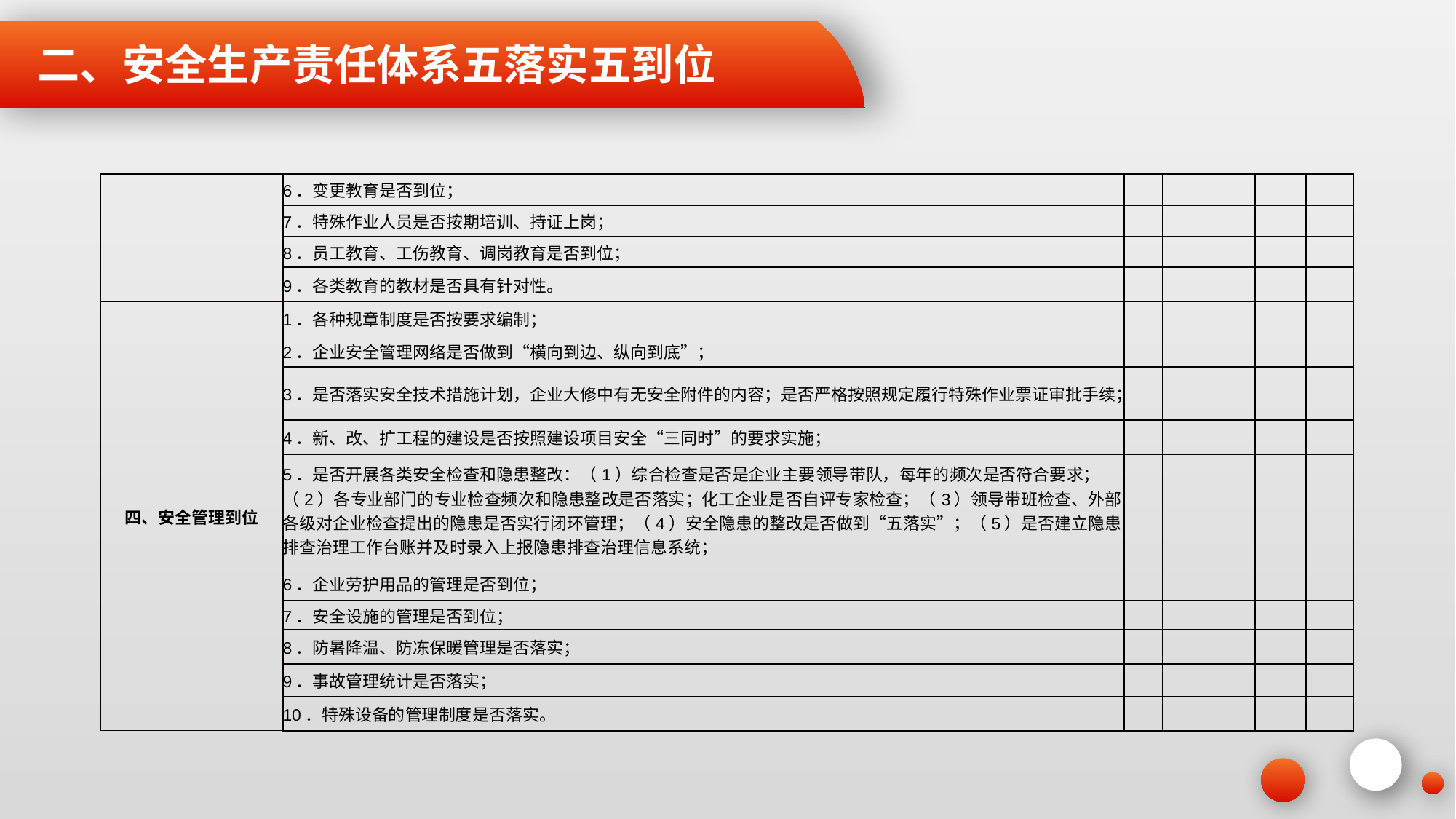

二、安全生产责任体系五落实五到位
|  | 6．变更教育是否到位； |  |  |  |  |  |
| --- | --- | --- | --- | --- | --- | --- |
|  | 7．特殊作业人员是否按期培训、持证上岗； |  |  |  |  |  |
|  | 8．员工教育、工伤教育、调岗教育是否到位； |  |  |  |  |  |
|  | 9．各类教育的教材是否具有针对性。 |  |  |  |  |  |
| 四、安全管理到位 | 1．各种规章制度是否按要求编制； |  |  |  |  |  |
|  | 2．企业安全管理网络是否做到“横向到边、纵向到底”； |  |  |  |  |  |
|  | 3．是否落实安全技术措施计划，企业大修中有无安全附件的内容；是否严格按照规定履行特殊作业票证审批手续； |  |  |  |  |  |
|  | 4．新、改、扩工程的建设是否按照建设项目安全“三同时”的要求实施； |  |  |  |  |  |
|  | 5．是否开展各类安全检查和隐患整改：（1）综合检查是否是企业主要领导带队，每年的频次是否符合要求；（2）各专业部门的专业检查频次和隐患整改是否落实；化工企业是否自评专家检查；（3）领导带班检查、外部各级对企业检查提出的隐患是否实行闭环管理；（4）安全隐患的整改是否做到“五落实”；（5）是否建立隐患排查治理工作台账并及时录入上报隐患排查治理信息系统； |  |  |  |  |  |
|  | 6．企业劳护用品的管理是否到位； |  |  |  |  |  |
|  | 7．安全设施的管理是否到位； |  |  |  |  |  |
|  | 8．防暑降温、防冻保暖管理是否落实； |  |  |  |  |  |
|  | 9．事故管理统计是否落实； |  |  |  |  |  |
|  | 10．特殊设备的管理制度是否落实。 |  |  |  |  |  |